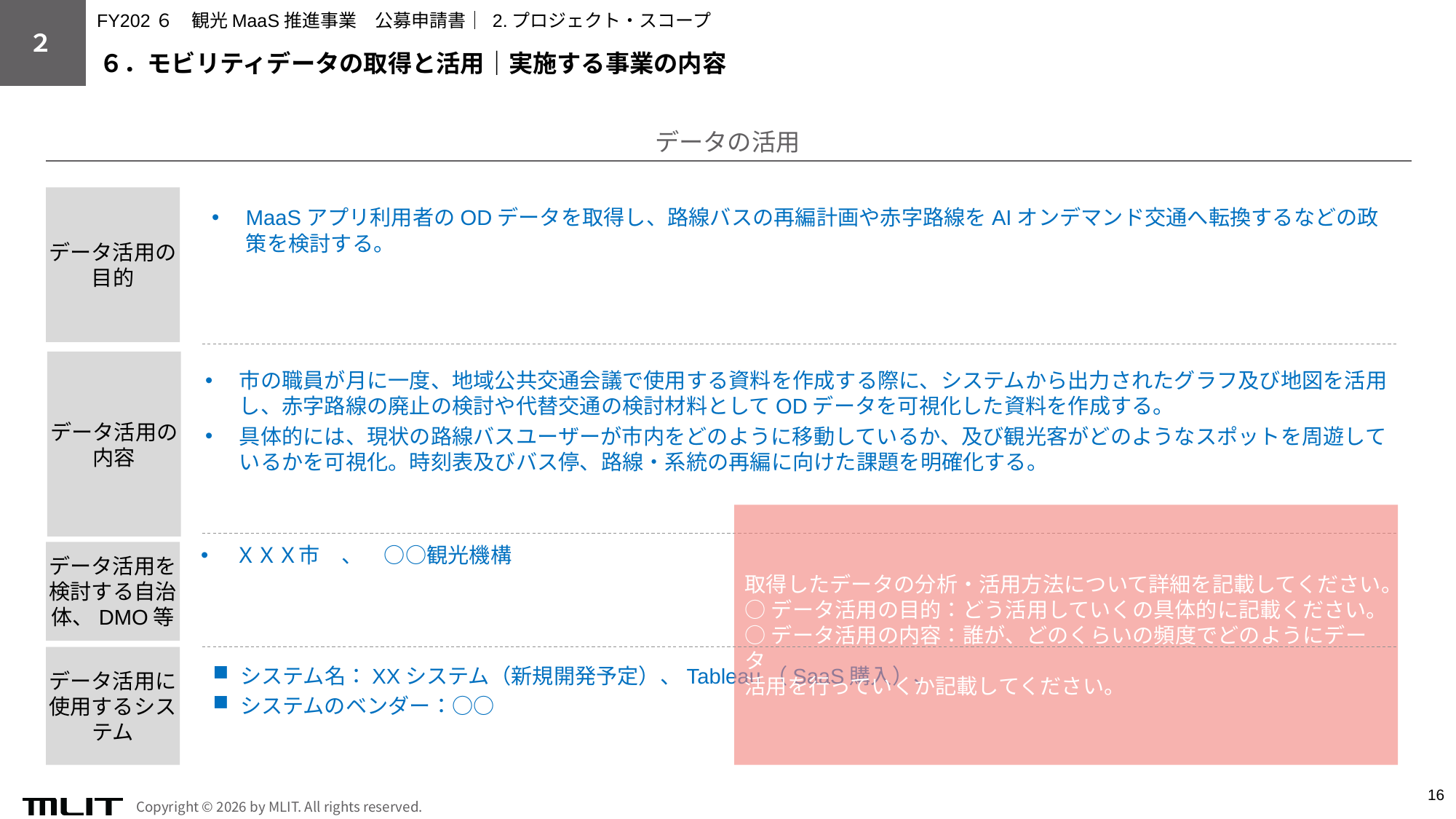

FY202６　観光MaaS推進事業　公募申請書│ 2.プロジェクト・スコープ
２
６．モビリティデータの取得と活用｜実施する事業の内容
データの活用

データ活用の
目的
MaaSアプリ利用者のODデータを取得し、路線バスの再編計画や赤字路線をAIオンデマンド交通へ転換するなどの政策を検討する。

データ活用の
内容
市の職員が月に一度、地域公共交通会議で使用する資料を作成する際に、システムから出力されたグラフ及び地図を活用し、赤字路線の廃止の検討や代替交通の検討材料としてODデータを可視化した資料を作成する。
具体的には、現状の路線バスユーザーが市内をどのように移動しているか、及び観光客がどのようなスポットを周遊しているかを可視化。時刻表及びバス停、路線・系統の再編に向けた課題を明確化する。

取得したデータの分析・活用方法について詳細を記載してください。
○データ活用の目的：どう活用していくの具体的に記載ください。
○データ活用の内容：誰が、どのくらいの頻度でどのようにデータ
活用を行っていくか記載してください。
ＸＸＸ市　、　○○観光機構

データ活用を検討する自治体、DMO等
データ活用に使用するシステム
システム名：XXシステム（新規開発予定）、Tableau（SaaS購入）、
システムのベンダー：○○
16